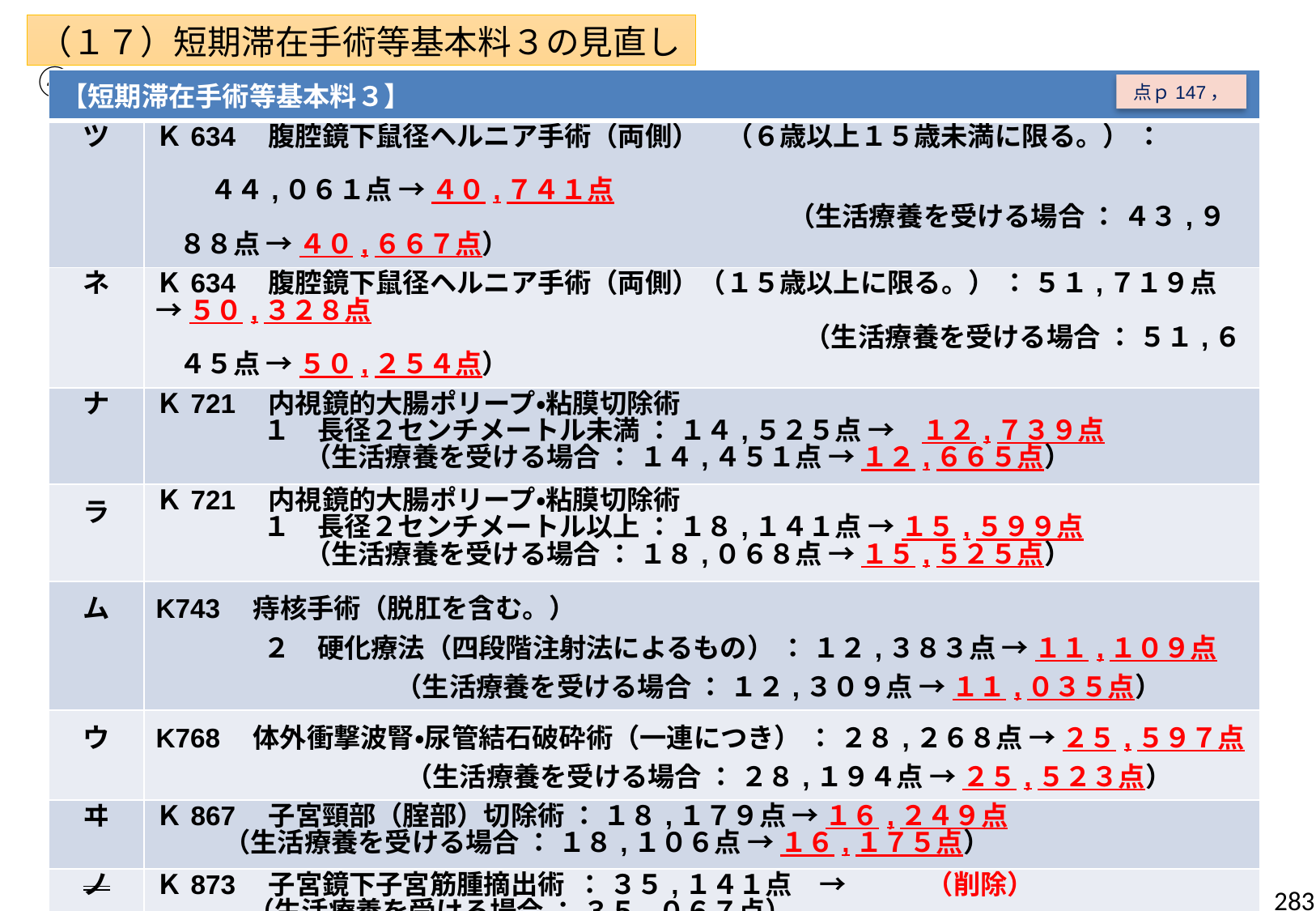

（１７）短期滞在手術等基本料３の見直し④
| 【短期滞在手術等基本料３】 |  |
| --- | --- |
| ツ | Ｋ634　腹腔鏡下鼠径ヘルニア手術（両側）　（６歳以上１５歳未満に限る。） ： 　　　　　　　　　　　　　　　　　　　　　　　　　　　　　　　　　　　　　　　　　　４４,０６１点 → ４０,７４１点 　　　　　　　　　　　　　　　　　　　　　 （生活療養を受ける場合 ： ４３,９８８点 → ４０,６６７点） |
| ネ | Ｋ634　腹腔鏡下鼠径ヘルニア手術（両側）（１５歳以上に限る。） ： ５１,７１９点 → ５０,３２８点 　　　　　　　　　　　　　　　　　　　　　　　 （生活療養を受ける場合 ： ５１,６４５点 → ５０,２５４点） |
| ナ | Ｋ721　内視鏡的大腸ポリープ・粘膜切除術　 　　　　１　長径２センチメートル未満 ： １４,５２５点 →　１２,７３９点 　　　 （生活療養を受ける場合 ： １４,４５１点 → １２,６６５点） |
| ラ | Ｋ721　内視鏡的大腸ポリープ・粘膜切除術 　　　　１　長径２センチメートル以上 ： １８,１４１点 → １５,５９９点 　　　 （生活療養を受ける場合 ： １８,０６８点 → １５,５２５点） |
| ム | K743　痔核手術（脱肛を含む。） 　　　　２　硬化療法（四段階注射法によるもの） ： １２,３８３点 → １１,１０９点 　　　 （生活療養を受ける場合 ： １２,３０９点 → １１,０３５点） |
| ウ | K768　体外衝撃波腎・尿管結石破砕術（一連につき） ： ２８,２６８点 → ２５,５９７点 （生活療養を受ける場合 ： ２８,１９４点 → ２５,５２３点） |
| ヰ | Ｋ867　子宮頸部（腟部）切除術 ： １８,１７９点 → １６,２４９点 （生活療養を受ける場合 ： １８,１０６点 → １６,１７５点） |
| ノ | Ｋ873　子宮鏡下子宮筋腫摘出術 ： ３５,１４１点　→　　　（削除） （生活療養を受ける場合 ： ３５,０６７点） |
| オ ノ | M001-2　ガンマナイフによる定位放射線治療 ： ６０,４０３点 → ５９,１９９点 （生活療養を受ける場合 ： ６０,３３０点 → ５９,１２５点） |
点ｐ147，
283